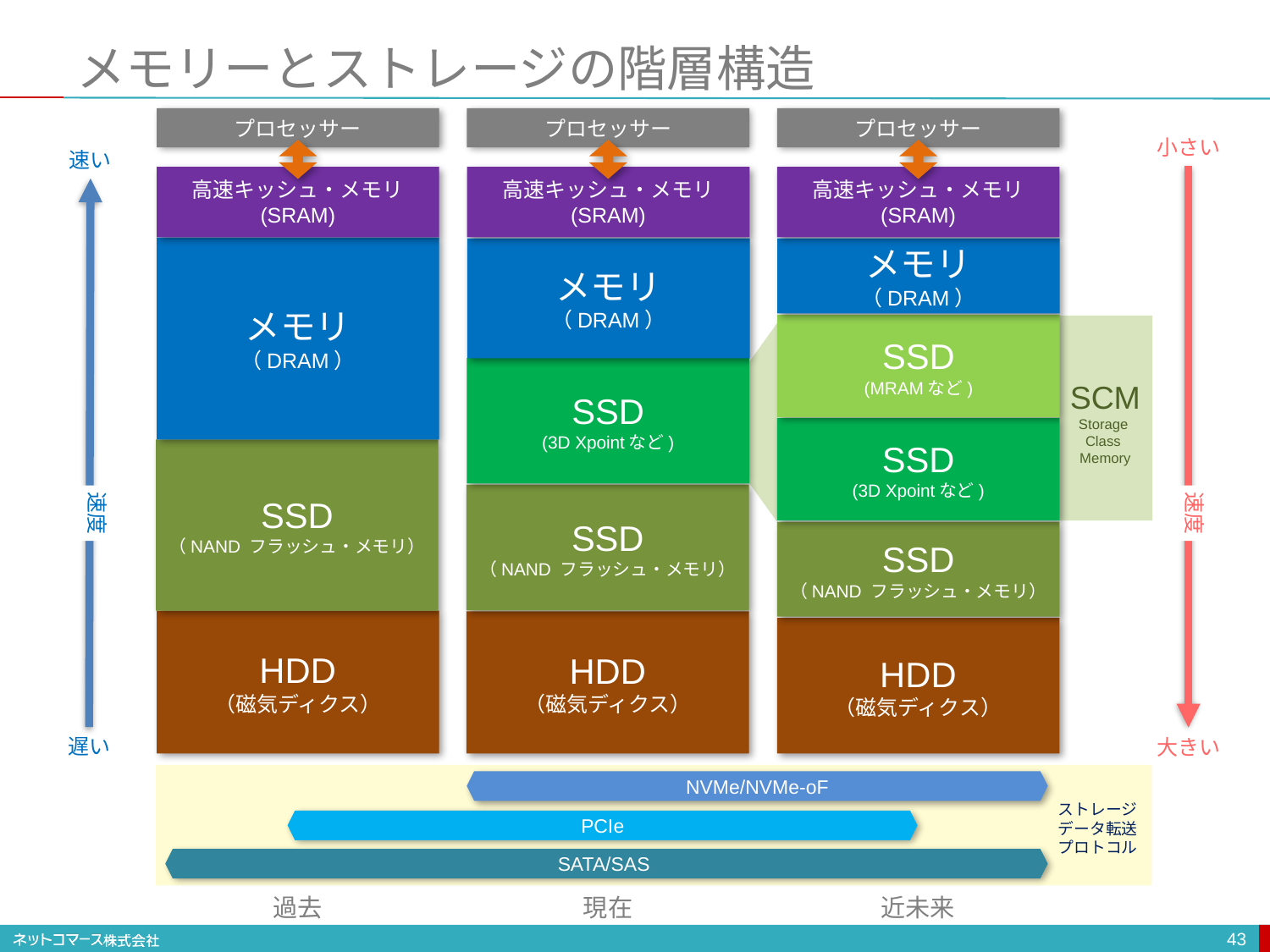

# メモリーとストレージの階層構造
プロセッサー
プロセッサー
プロセッサー
小さい

速い
高速キッシュ・メモリ
(SRAM)
高速キッシュ・メモリ
(SRAM)
高速キッシュ・メモリ
(SRAM)
メモリ
（DRAM）
メモリ
（DRAM）
メモリ
（DRAM）
SSD
(MRAMなど)

SSD
(3D Xpointなど)
SCM
Storage
Class
Memory

SSD
(3D Xpointなど)
SSD
（NAND フラッシュ・メモリ）
SSD
（NAND フラッシュ・メモリ）
速度
速度
SSD
（NAND フラッシュ・メモリ）
HDD
（磁気ディクス）
HDD
（磁気ディクス）
HDD
（磁気ディクス）
遅い
大きい

NVMe/NVMe-oF
ストレージ
データ転送
プロトコル
PCIe
SATA/SAS
過去
現在
近未来
43